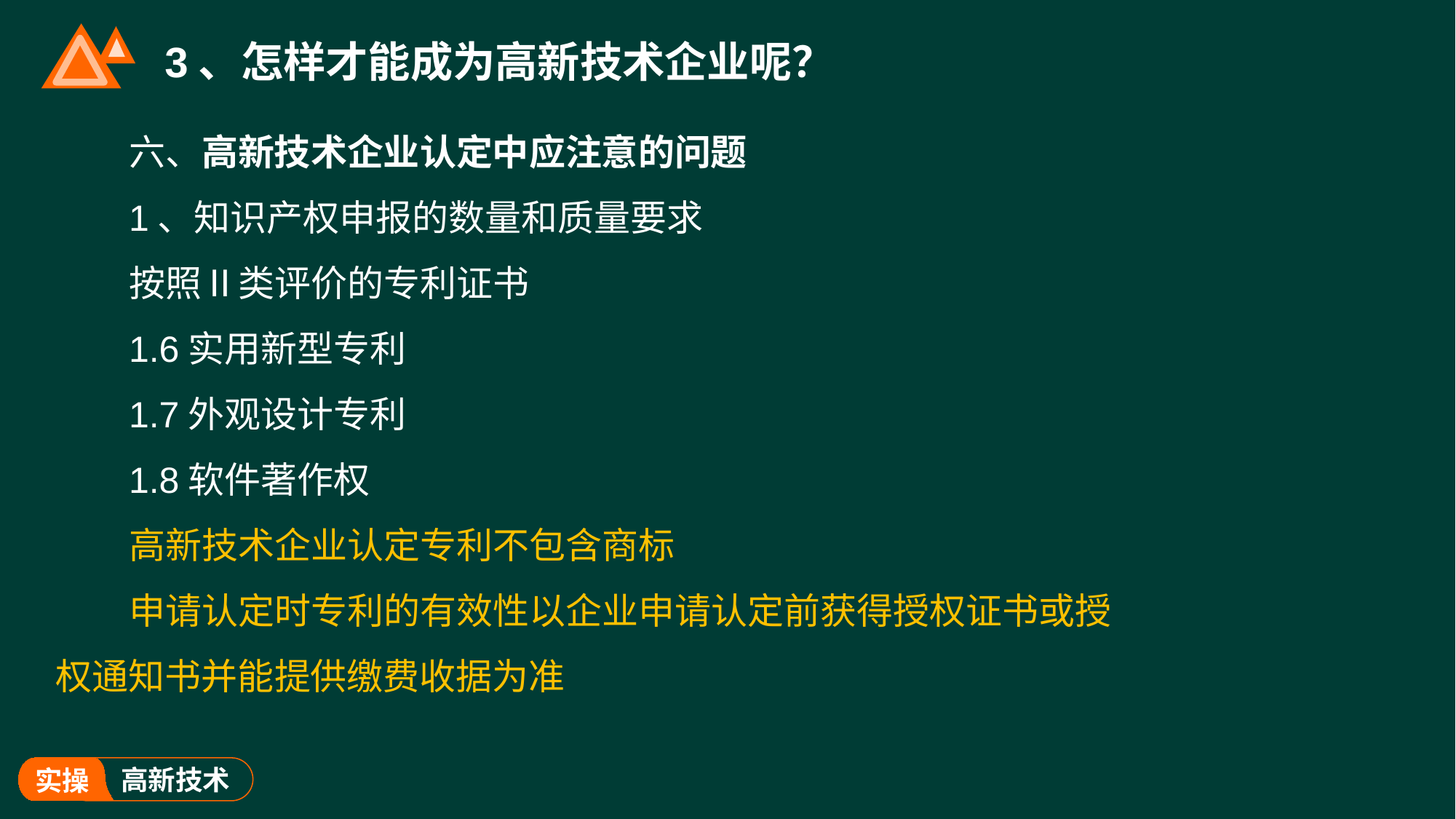

# 3、怎样才能成为高新技术企业呢？
六、高新技术企业认定中应注意的问题
1、知识产权申报的数量和质量要求
按照Ⅱ类评价的专利证书
1.6实用新型专利
1.7外观设计专利
1.8软件著作权
高新技术企业认定专利不包含商标
申请认定时专利的有效性以企业申请认定前获得授权证书或授权通知书并能提供缴费收据为准